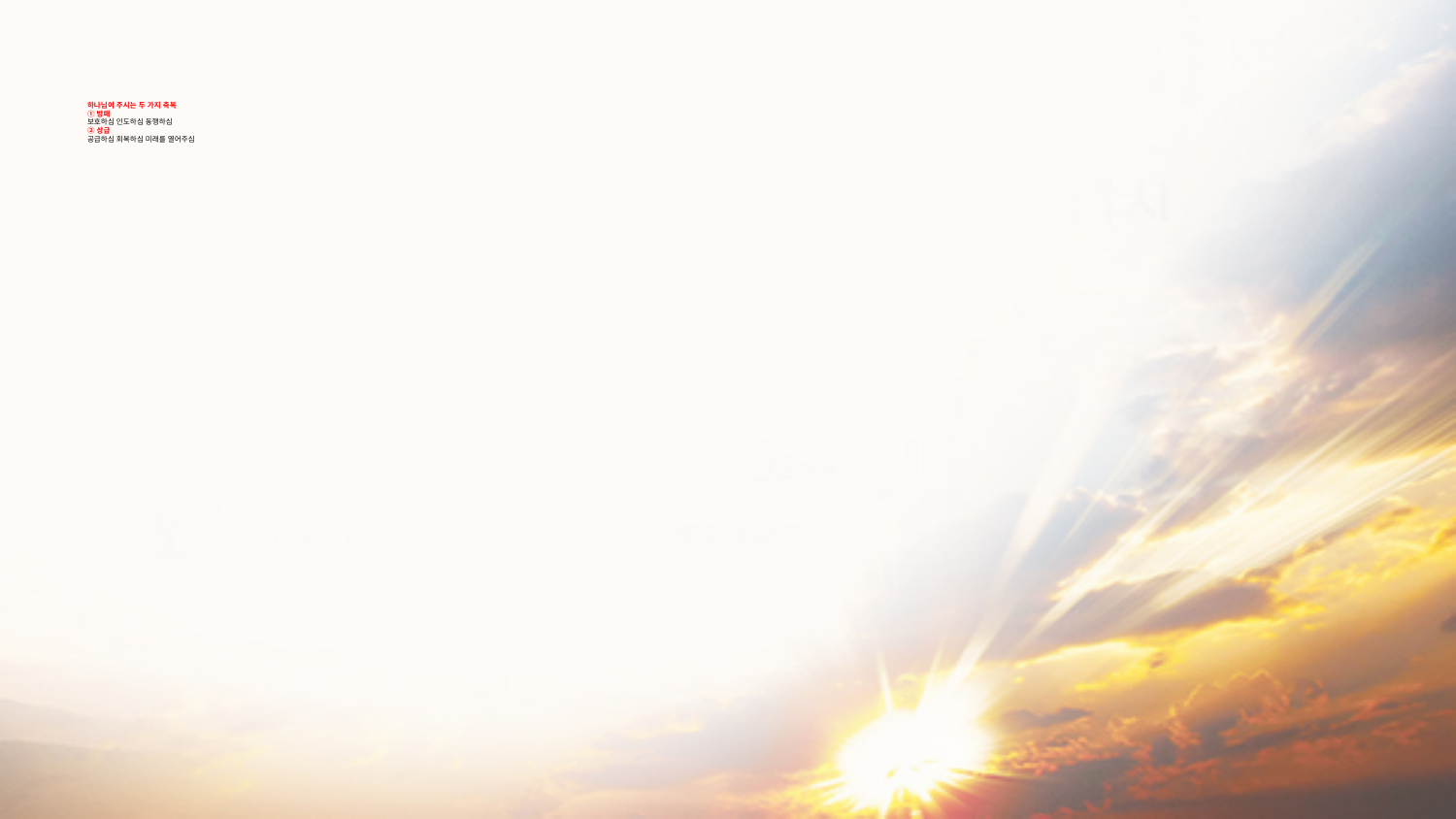

# 하나님이 주시는 두 가지 축복
① 방패
보호하심 인도하심 동행하심
② 상급
공급하심 회복하심 미래를 열어주심